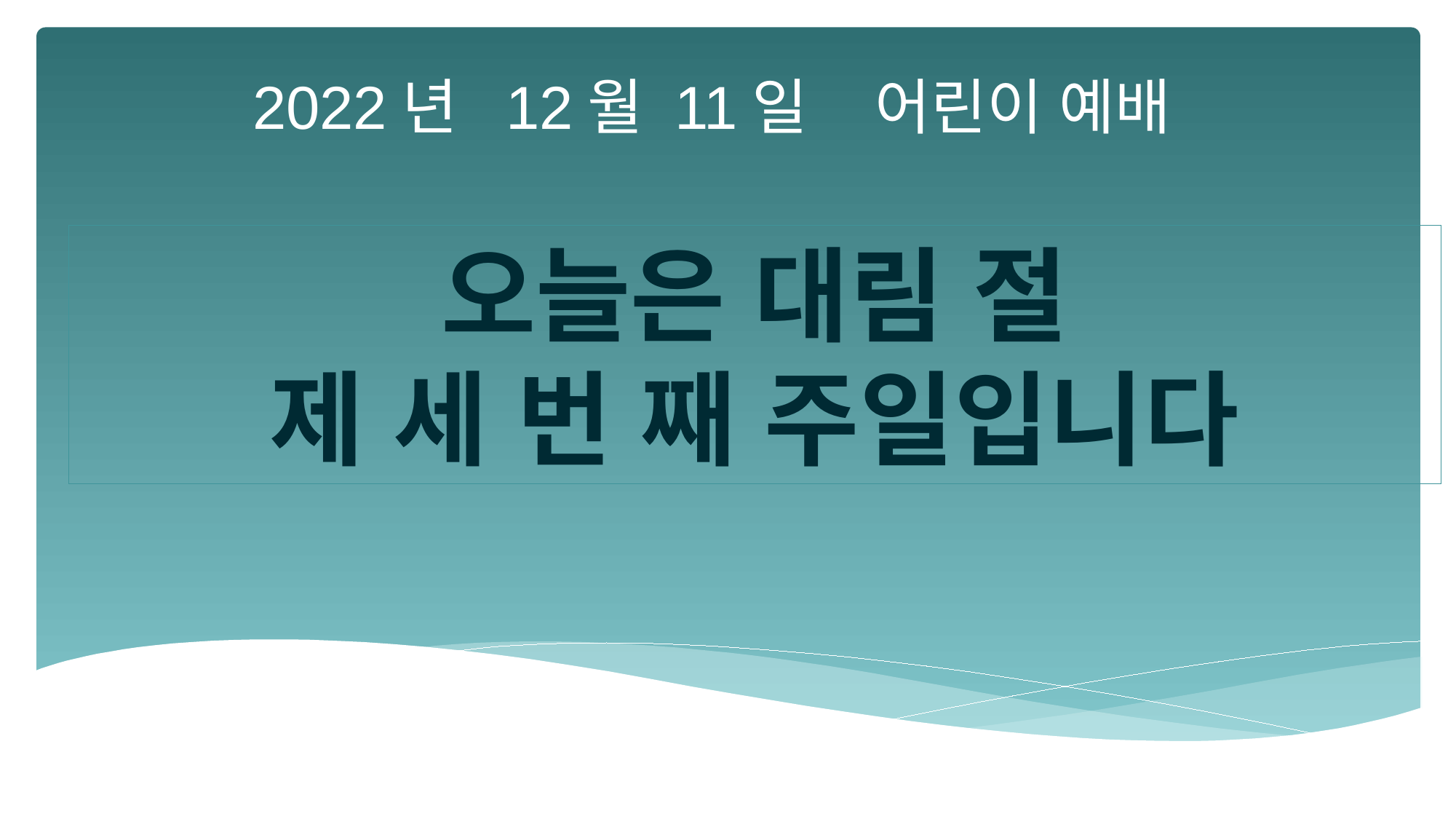

2022년  12월 11일    어린이 예배
오늘은 대림 절
제 세 번 째 주일입니다